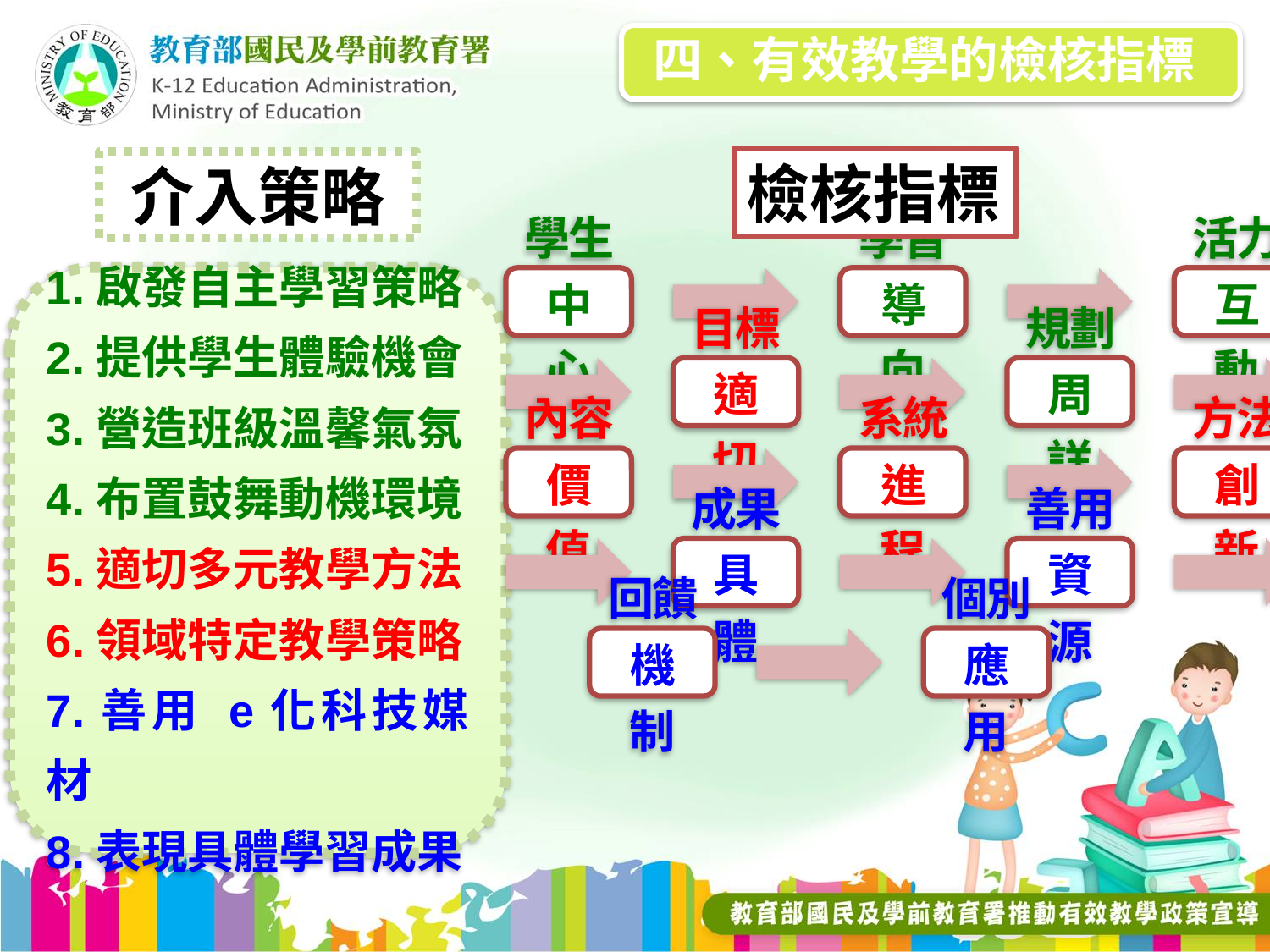

四、有效教學的檢核指標
檢核指標
介入策略
活力互動
方法創新
1.啟發自主學習策略
2.提供學生體驗機會
3.營造班級溫馨氣氛
4.布置鼓舞動機環境
5.適切多元教學方法
6.領域特定教學策略
7.善用 e化科技媒材
8.表現具體學習成果